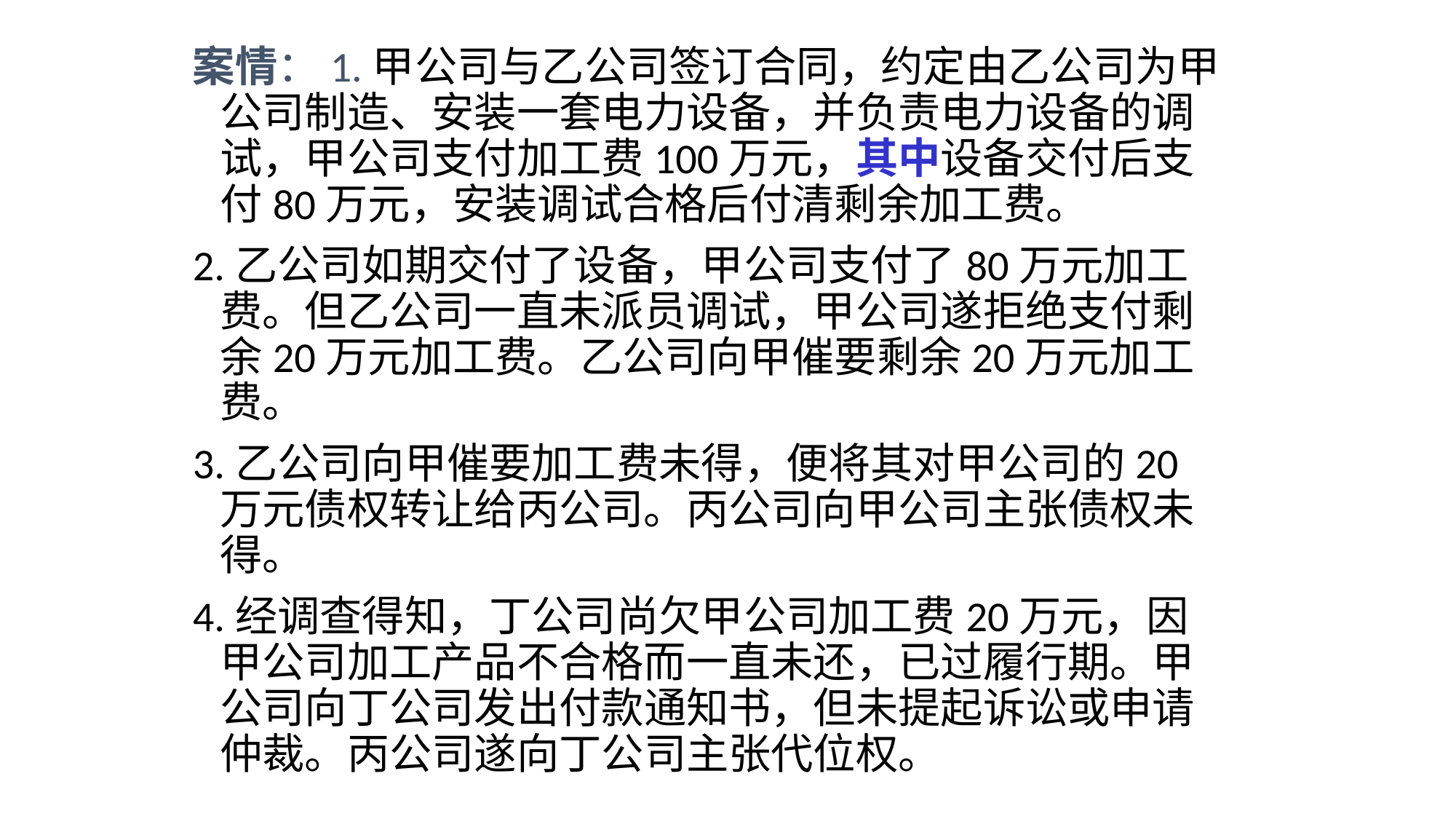

案情：1.甲公司与乙公司签订合同，约定由乙公司为甲公司制造、安装一套电力设备，并负责电力设备的调试，甲公司支付加工费100万元，其中设备交付后支付80万元，安装调试合格后付清剩余加工费。
2.乙公司如期交付了设备，甲公司支付了80万元加工费。但乙公司一直未派员调试，甲公司遂拒绝支付剩余20万元加工费。乙公司向甲催要剩余20万元加工费。
3.乙公司向甲催要加工费未得，便将其对甲公司的20万元债权转让给丙公司。丙公司向甲公司主张债权未得。
4.经调查得知，丁公司尚欠甲公司加工费20万元，因甲公司加工产品不合格而一直未还，已过履行期。甲公司向丁公司发出付款通知书，但未提起诉讼或申请仲裁。丙公司遂向丁公司主张代位权。